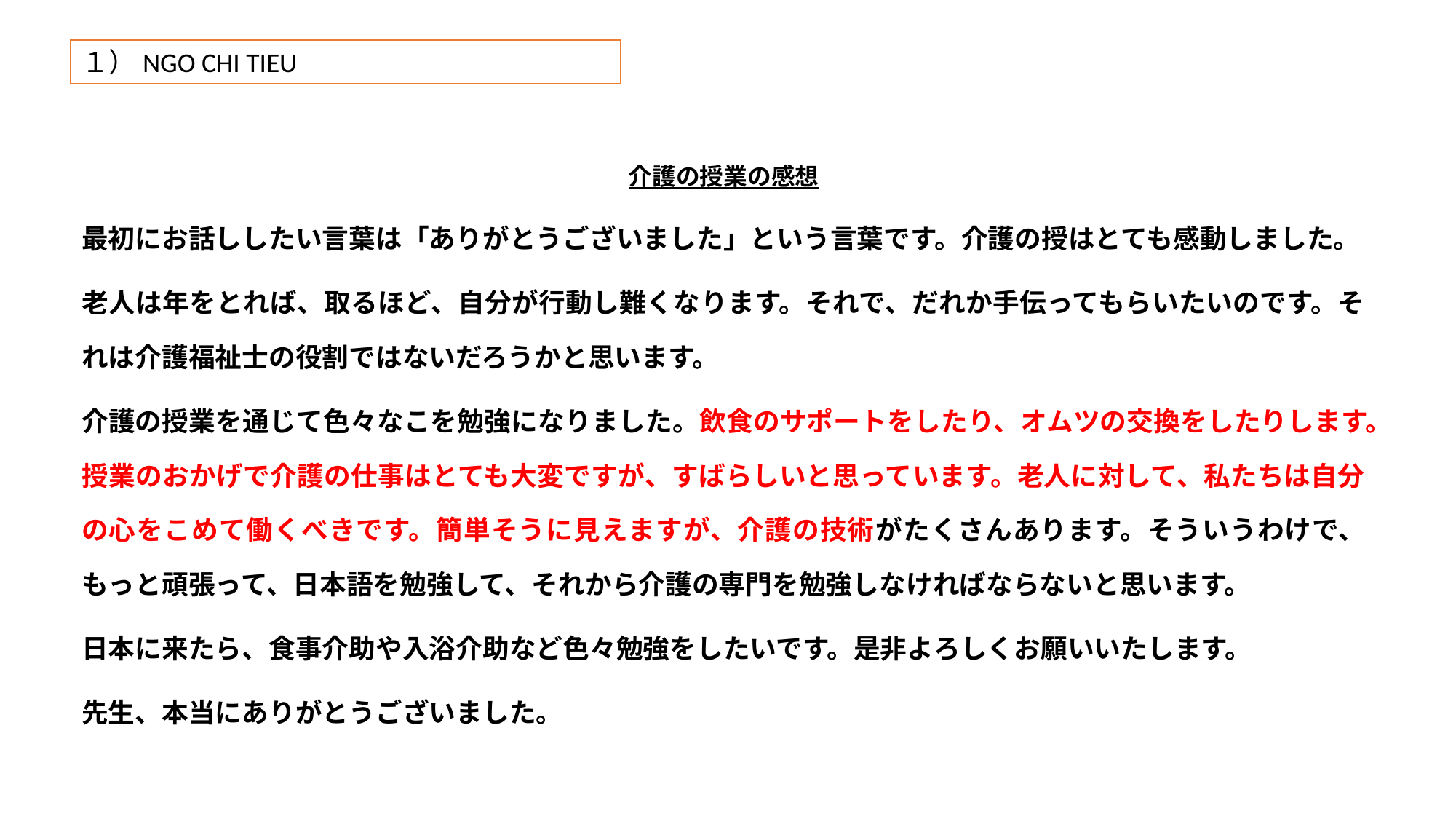

１）NGO CHI TIEU
介護の授業の感想
最初にお話ししたい言葉は「ありがとうございました」という言葉です。介護の授はとても感動しました。
老人は年をとれば、取るほど、自分が行動し難くなります。それで、だれか手伝ってもらいたいのです。それは介護福祉士の役割ではないだろうかと思います。
介護の授業を通じて色々なこを勉強になりました。飲食のサポートをしたり、オムツの交換をしたりします。授業のおかげで介護の仕事はとても大変ですが、すばらしいと思っています。老人に対して、私たちは自分の心をこめて働くべきです。簡単そうに見えますが、介護の技術がたくさんあります。そういうわけで、もっと頑張って、日本語を勉強して、それから介護の専門を勉強しなければならないと思います。
日本に来たら、食事介助や入浴介助など色々勉強をしたいです。是非よろしくお願いいたします。
先生、本当にありがとうございました。